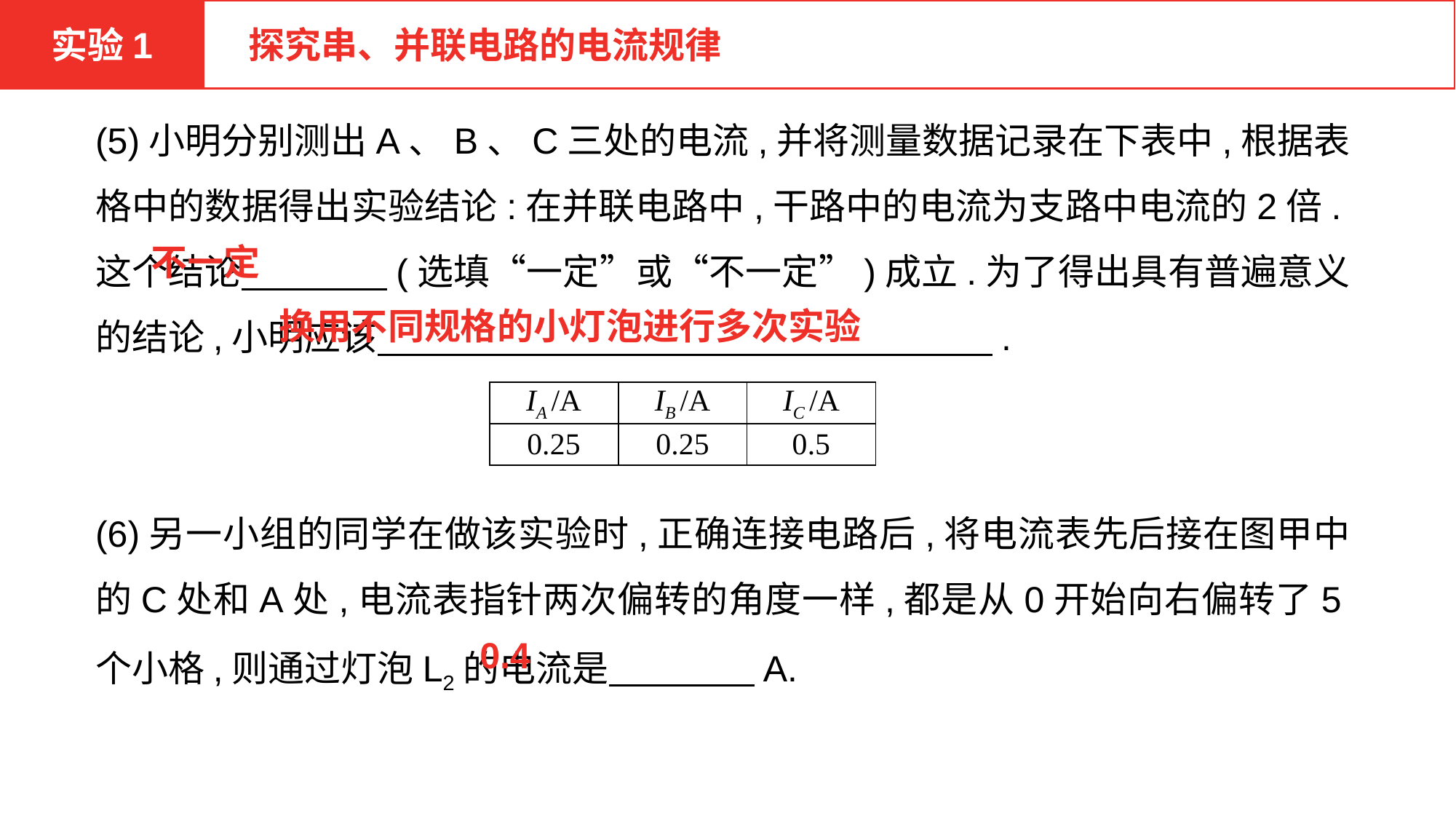

实验1
  探究串、并联电路的电流规律
(5)小明分别测出A、B、C三处的电流,并将测量数据记录在下表中,根据表格中的数据得出实验结论:在并联电路中,干路中的电流为支路中电流的2倍.这个结论　　　　(选填“一定”或“不一定”)成立.为了得出具有普遍意义的结论,小明应该　　    　　　　　　　　　　　　　　.

(6)另一小组的同学在做该实验时,正确连接电路后,将电流表先后接在图甲中的C处和A处,电流表指针两次偏转的角度一样,都是从0开始向右偏转了5个小格,则通过灯泡L2的电流是　　　　A.
不一定
换用不同规格的小灯泡进行多次实验
| IA /A | IB /A | IC /A |
| --- | --- | --- |
| 0.25 | 0.25 | 0.5 |
0.4